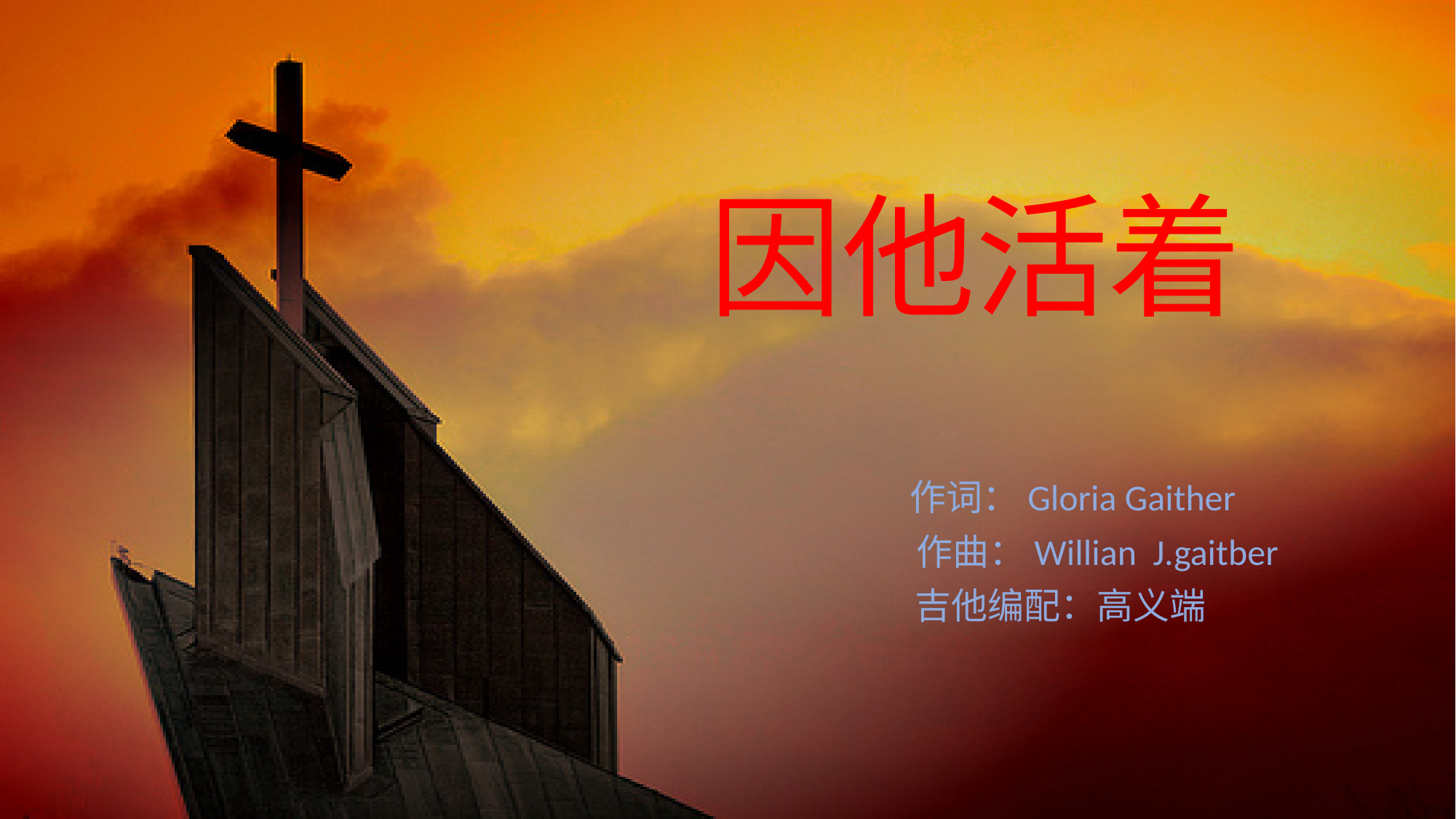

# 因他活着
            作词：Gloria Gaither
                  作曲：Willian  J.gaitber
         吉他编配：高义端